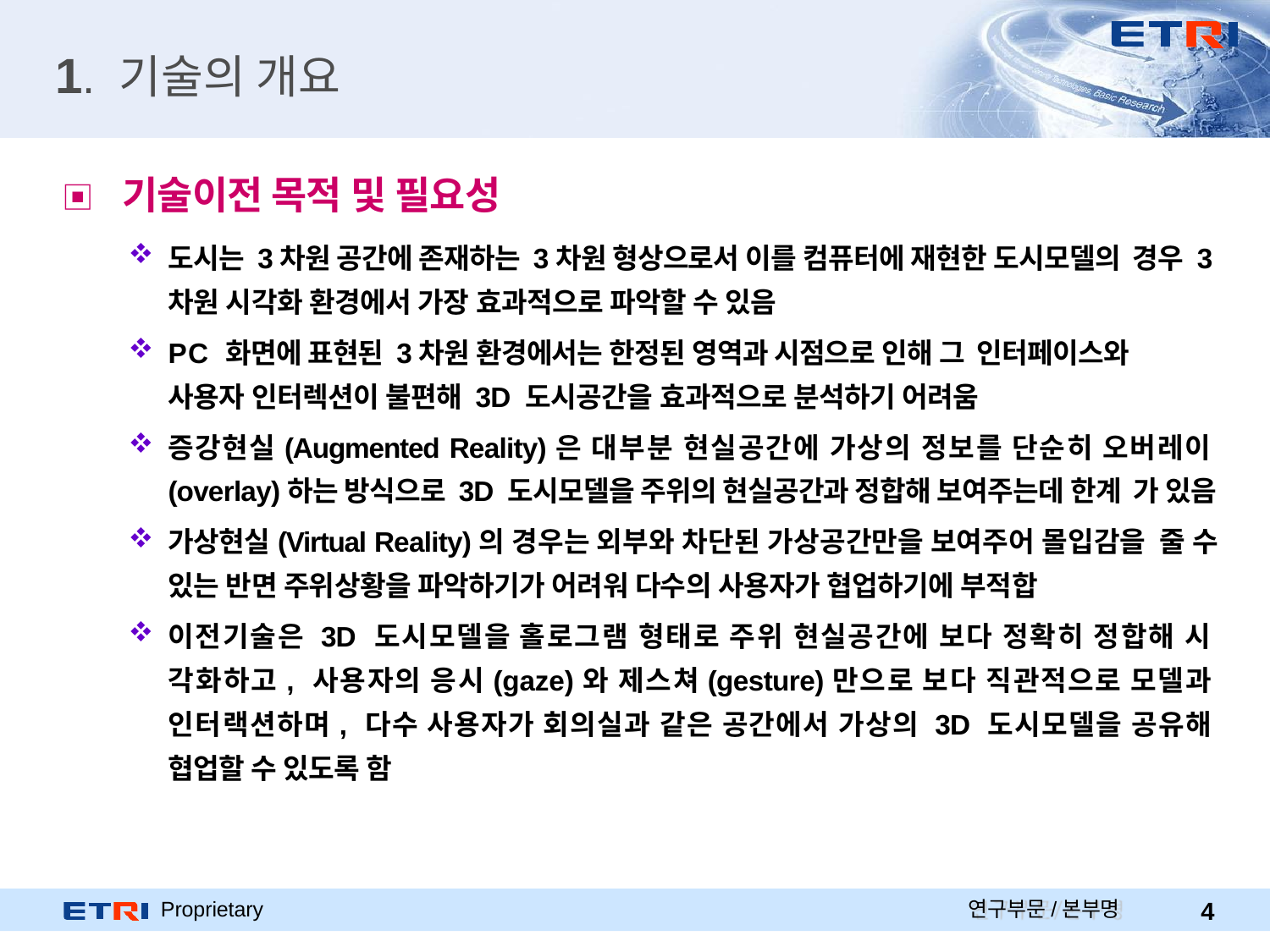

# 1. 기술의 개요
▣	기술이전 목적 및 필요성
도시는 3차원 공간에 존재하는 3차원 형상으로서 이를 컴퓨터에 재현한 도시모델의  경우 3차원 시각화 환경에서 가장 효과적으로 파악할 수 있음
PC 화면에 표현된 3차원 환경에서는 한정된 영역과 시점으로 인해 그 인터페이스와
사용자 인터렉션이 불편해 3D 도시공간을 효과적으로 분석하기 어려움
증강현실(Augmented Reality)은 대부분 현실공간에 가상의 정보를 단순히 오버레이  (overlay)하는 방식으로 3D 도시모델을 주위의 현실공간과 정합해 보여주는데 한계  가 있음
가상현실(Virtual Reality)의 경우는 외부와 차단된 가상공간만을 보여주어 몰입감을  줄 수 있는 반면 주위상황을 파악하기가 어려워 다수의 사용자가 협업하기에 부적합
이전기술은 3D 도시모델을 홀로그램 형태로 주위 현실공간에 보다 정확히 정합해 시  각화하고, 사용자의 응시(gaze)와 제스쳐(gesture)만으로 보다 직관적으로 모델과  인터랙션하며, 다수 사용자가 회의실과 같은 공간에서 가상의 3D 도시모델을 공유해  협업할 수 있도록 함

Proprietary
연구부문/본부명
4